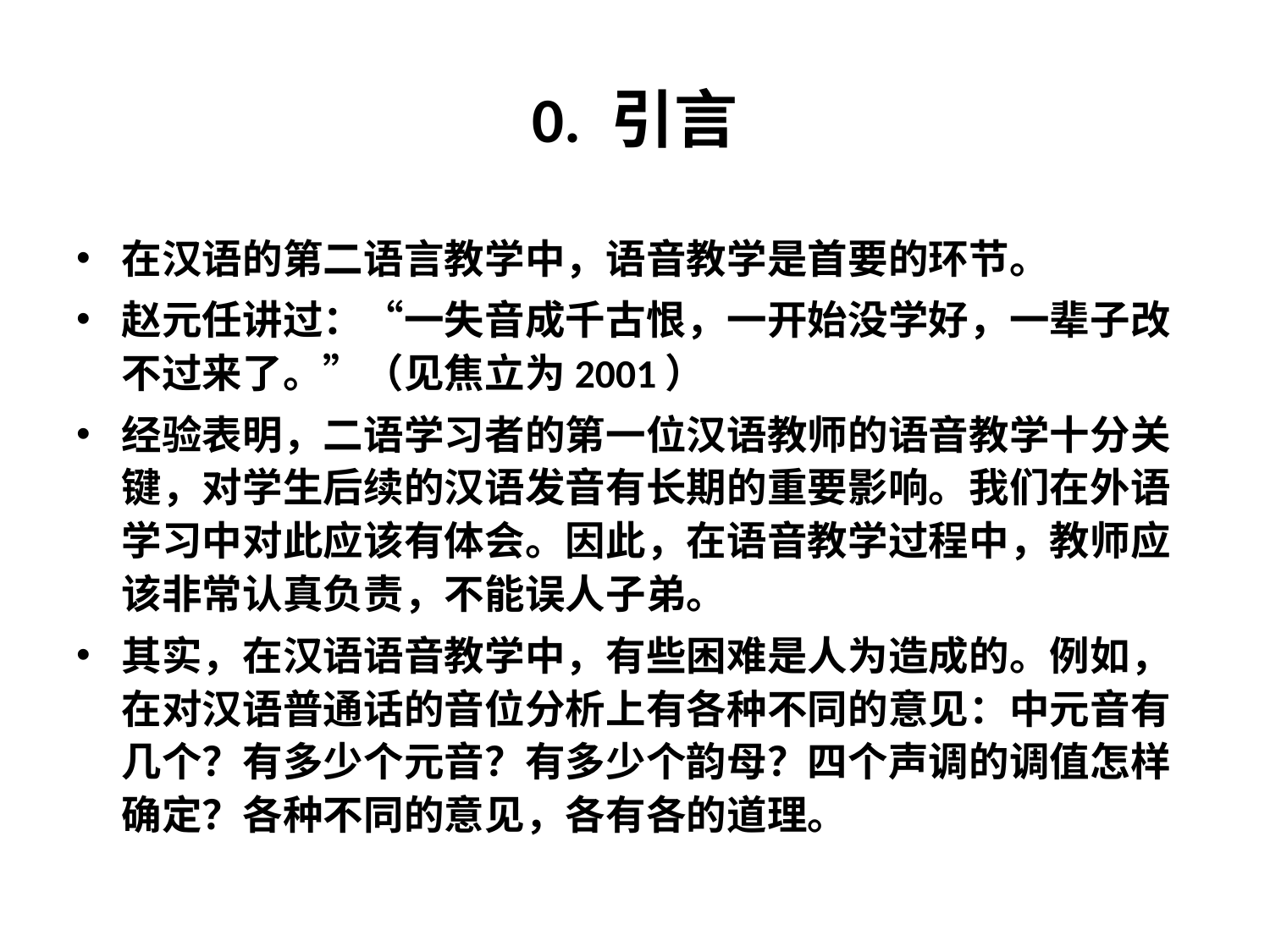

# 0. 引言
在汉语的第二语言教学中，语音教学是首要的环节。
赵元任讲过：“一失音成千古恨，一开始没学好，一辈子改不过来了。”（见焦立为2001）
经验表明，二语学习者的第一位汉语教师的语音教学十分关键，对学生后续的汉语发音有长期的重要影响。我们在外语学习中对此应该有体会。因此，在语音教学过程中，教师应该非常认真负责，不能误人子弟。
其实，在汉语语音教学中，有些困难是人为造成的。例如，在对汉语普通话的音位分析上有各种不同的意见：中元音有几个？有多少个元音？有多少个韵母？四个声调的调值怎样确定？各种不同的意见，各有各的道理。